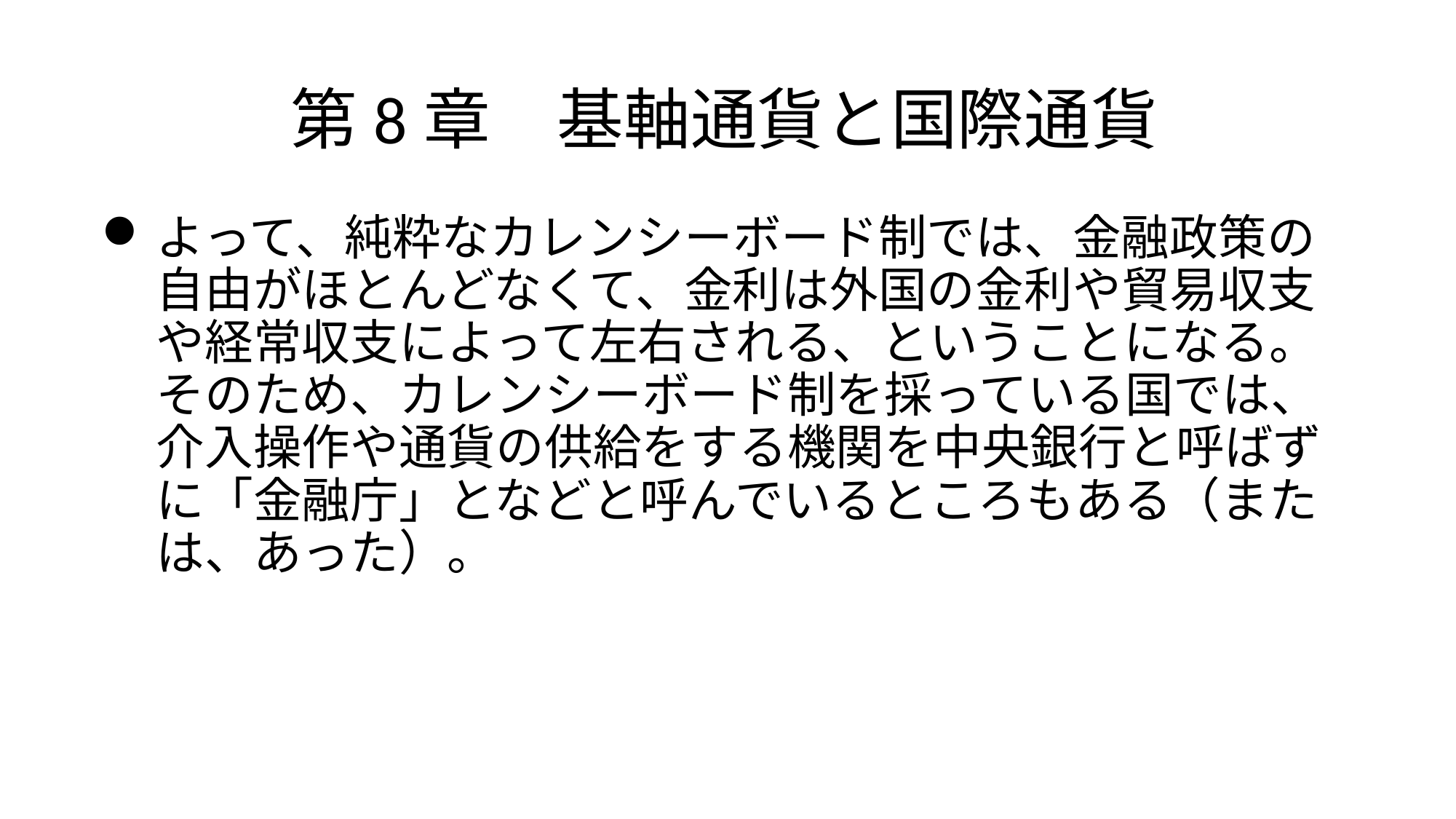

# 第8章　基軸通貨と国際通貨
よって、純粋なカレンシーボード制では、金融政策の自由がほとんどなくて、金利は外国の金利や貿易収支や経常収支によって左右される、ということになる。そのため、カレンシーボード制を採っている国では、介入操作や通貨の供給をする機関を中央銀行と呼ばずに「金融庁」となどと呼んでいるところもある（または、あった）。